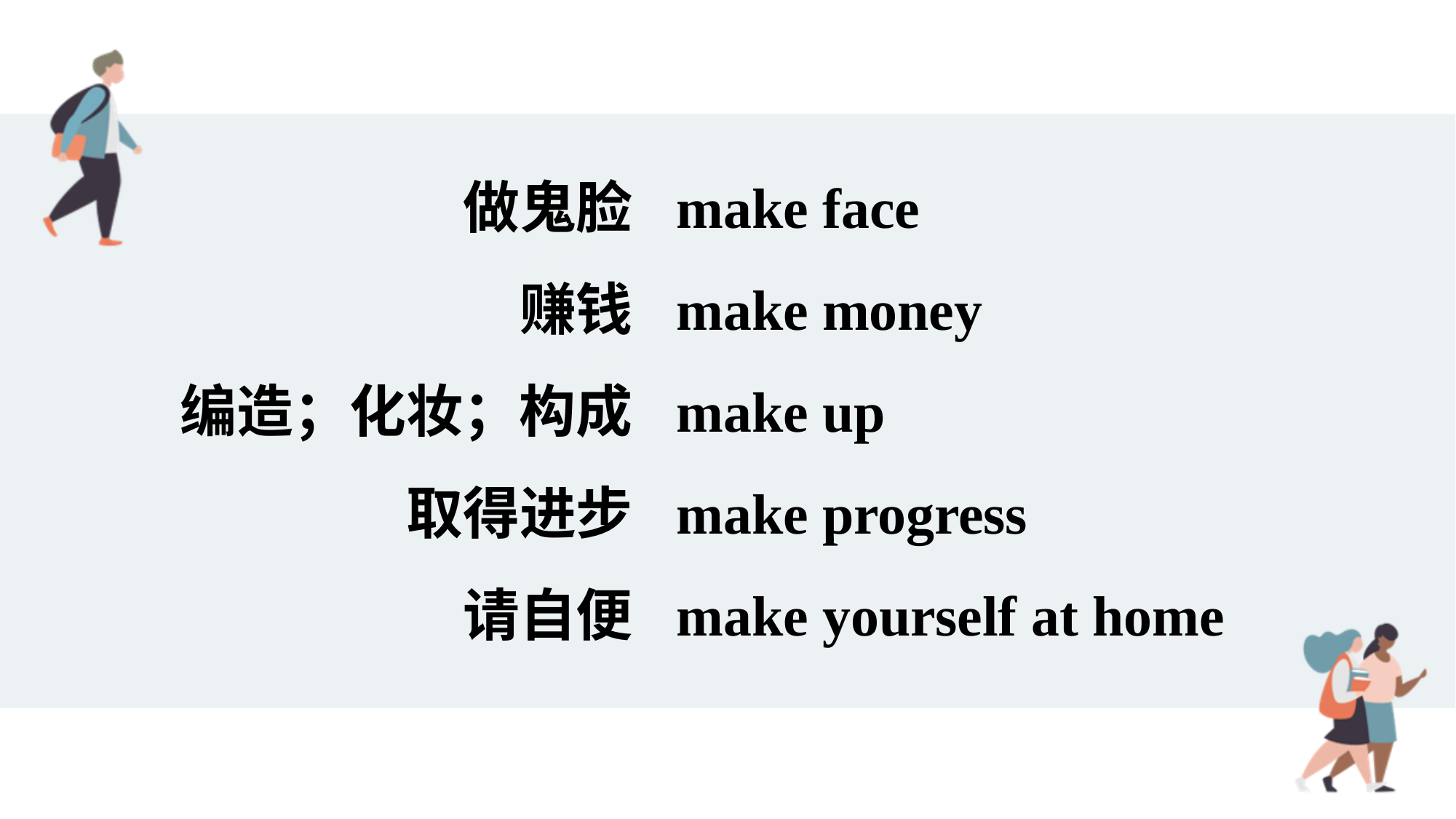

做鬼脸
赚钱
编造；化妆；构成
取得进步
请自便
make face
make money
make up
make progress
make yourself at home
状元成才路
状元成才路
状元成才路
状元成才路